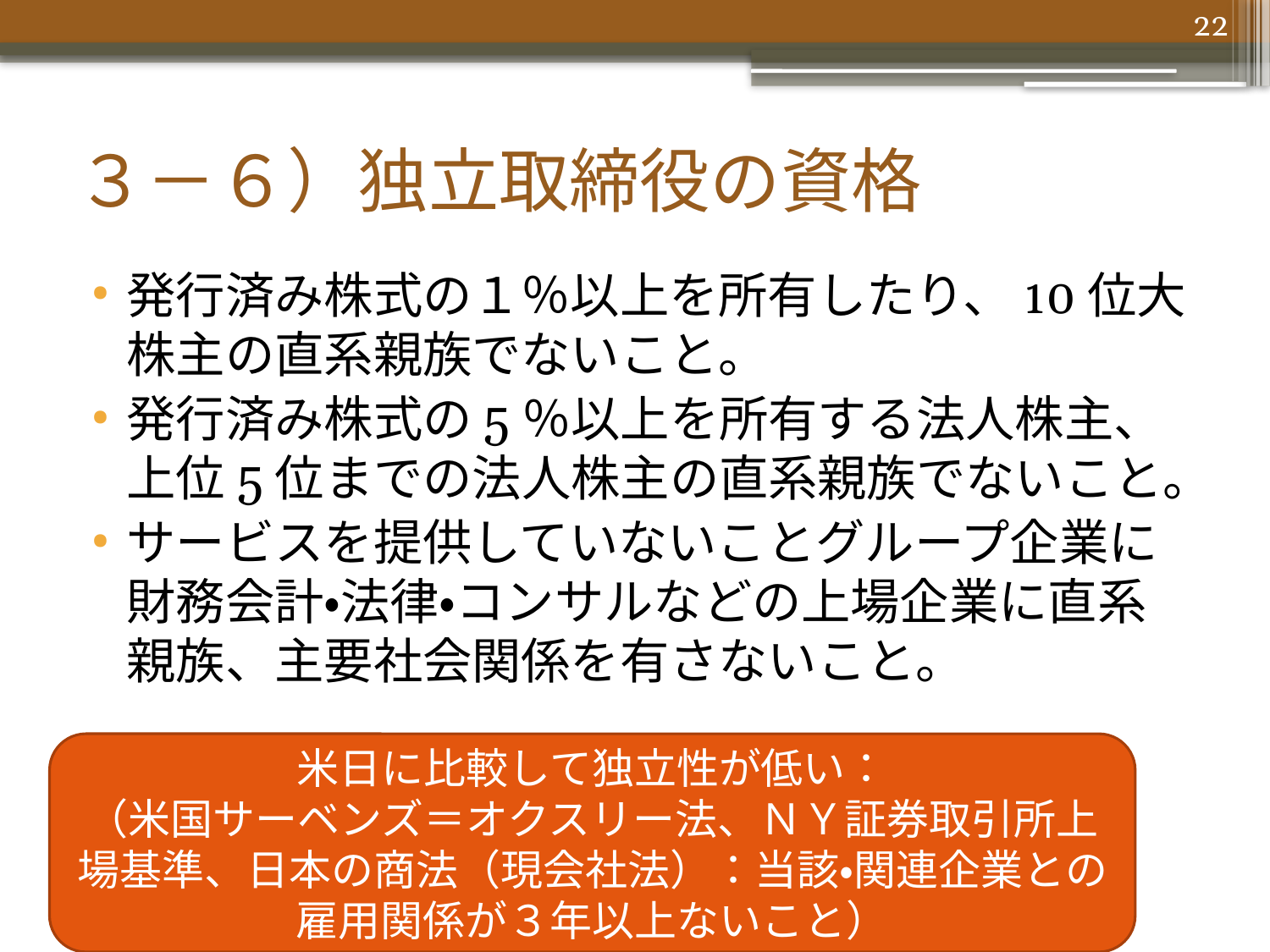

22
# ３－６）独立取締役の資格
発行済み株式の１％以上を所有したり、10位大株主の直系親族でないこと。
発行済み株式の5％以上を所有する法人株主、上位5位までの法人株主の直系親族でないこと。
サービスを提供していないことグループ企業に財務会計・法律・コンサルなどの上場企業に直系親族、主要社会関係を有さないこと。

米日に比較して独立性が低い：
（米国サーベンズ＝オクスリー法、ＮＹ証券取引所上場基準、日本の商法（現会社法）：当該・関連企業との雇用関係が３年以上ないこと）